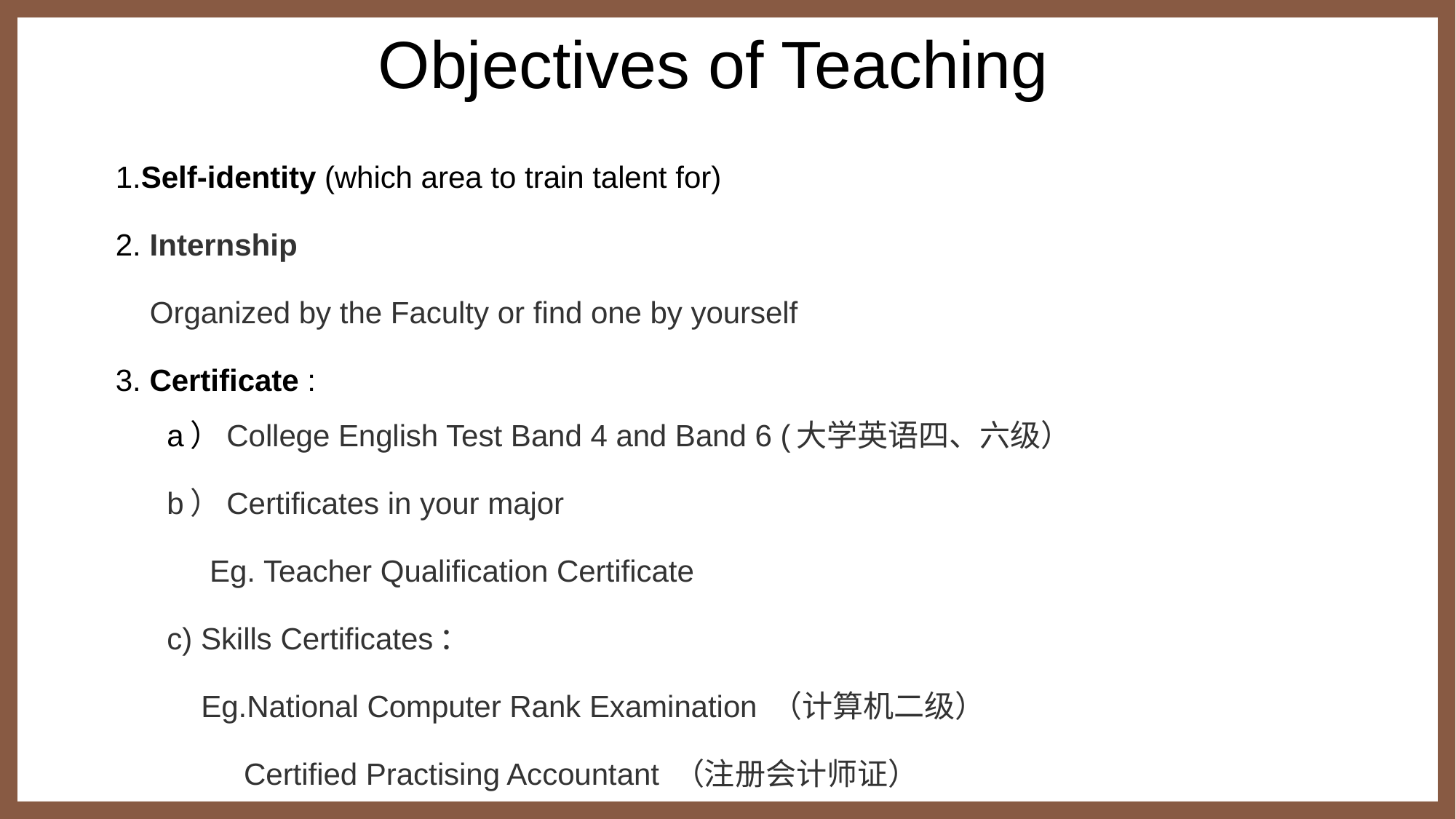

# Objectives of Teaching
1.Self-identity (which area to train talent for)
2. Internship
    Organized by the Faculty or find one by yourself
3. Certificate :
      a）College English Test Band 4 and Band 6 (大学英语四、六级）
      b）Certificates in your major
           Eg. Teacher Qualification Certificate
      c) Skills Certificates：
          Eg.National Computer Rank Examination （计算机二级）
               Certified Practising Accountant （注册会计师证）